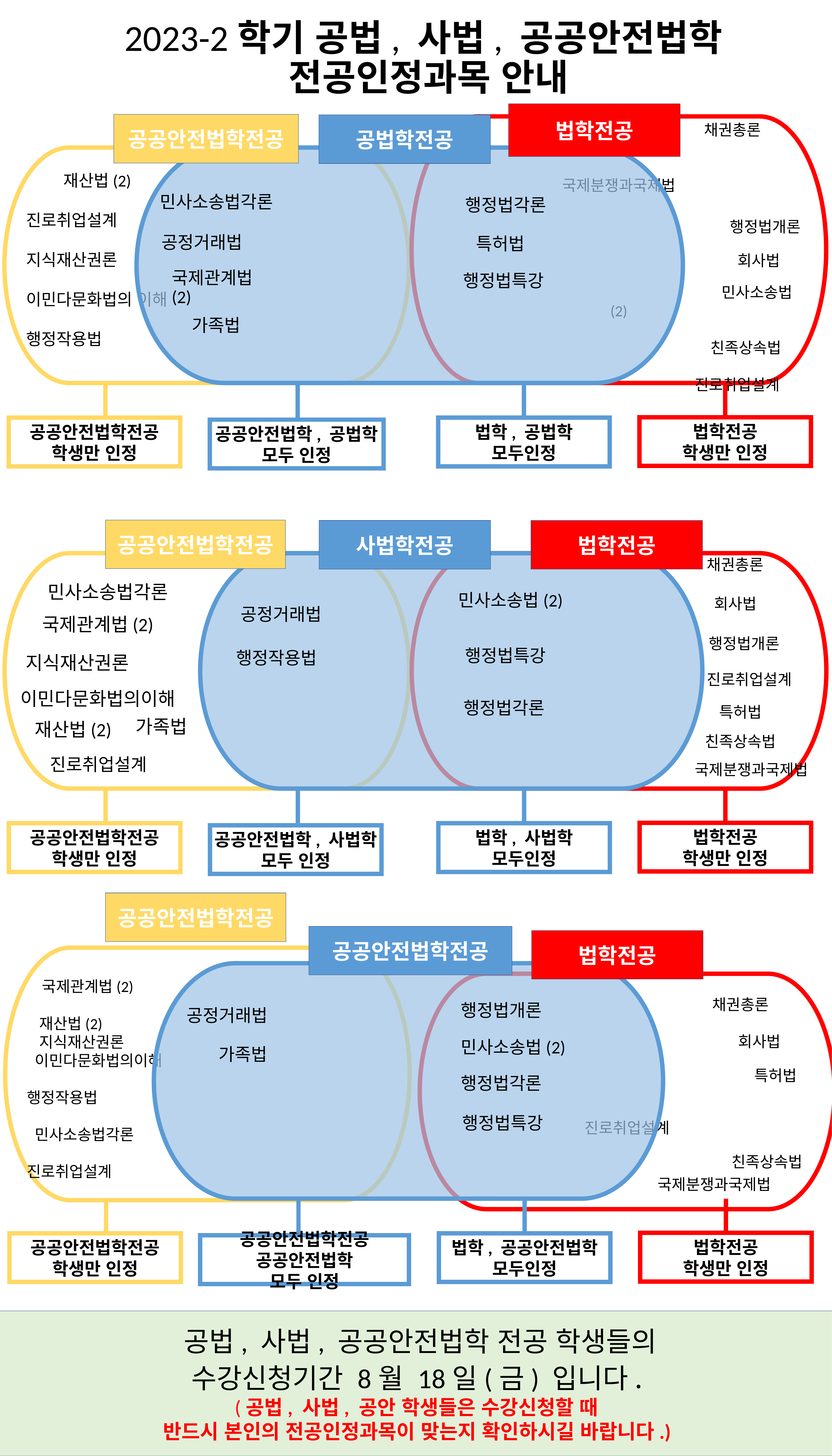

# 2023-2학기 공법, 사법, 공공안전법학 전공인정과목 안내
법학전공
공공안전법학전공
공법학전공

                                                                                     채권총론

                                                            국제분쟁과국제법

                                                                   행정법개론

                                                                회사법

                                                                민사소송법(2)

                                                          친족상속법

                                                       진로취업설계

         재산법(2)

진로취업설계

지식재산권론

이민다문화법의 이해

행정작용법

민사소송법각론
행정법각론

특허법
공정거래법

특허법

국제관계법(2)

행정법특강

가족법

법학전공
학생만 인정
공공안전법학전공
학생만 인정
법학, 공법학
모두인정
공공안전법학, 공법학
모두 인정
공공안전법학전공
사법학전공
법학전공

채권총론
민사소송법각론
민사소송법(2)
회사법

공정거래법

특허법
국제관계법(2)

행정법개론

행정법특강

행정작용법

지식재산권론

진로취업설계

이민다문화법의이해
행정법각론

특허법

가족법

재산법(2)

친족상속법

진로취업설계

국제분쟁과국제법

법학전공
학생만 인정
공공안전법학전공
학생만 인정
법학, 사법학
모두인정
공공안전법학, 사법학
모두 인정
공공안전법학전공
공공안전법학전공
법학전공

   국제관계법(2)

  재산법(2)
  지식재산권론
 이민다문화법의이해

행정작용법

 민사소송법각론

진로취업설계

                                                                 채권총론

                                                                                     회사법

                                                                    특허법

                                                                   진로취업설계

                                                                친족상속법

행정법개론

공정거래법

특허법
민사소송법(2)

가족법
행정법각론
행정법특강

국제분쟁과국제법

법학전공
학생만 인정
공공안전법학전공
학생만 인정
법학, 공공안전법학
모두인정
공공안전법학전공 공공안전법학
모두 인정
 공법, 사법, 공공안전법학 전공 학생들의
수강신청기간 8월 18일(금) 입니다.
 (공법, 사법, 공안 학생들은 수강신청할 때
반드시 본인의 전공인정과목이 맞는지 확인하시길 바랍니다.)